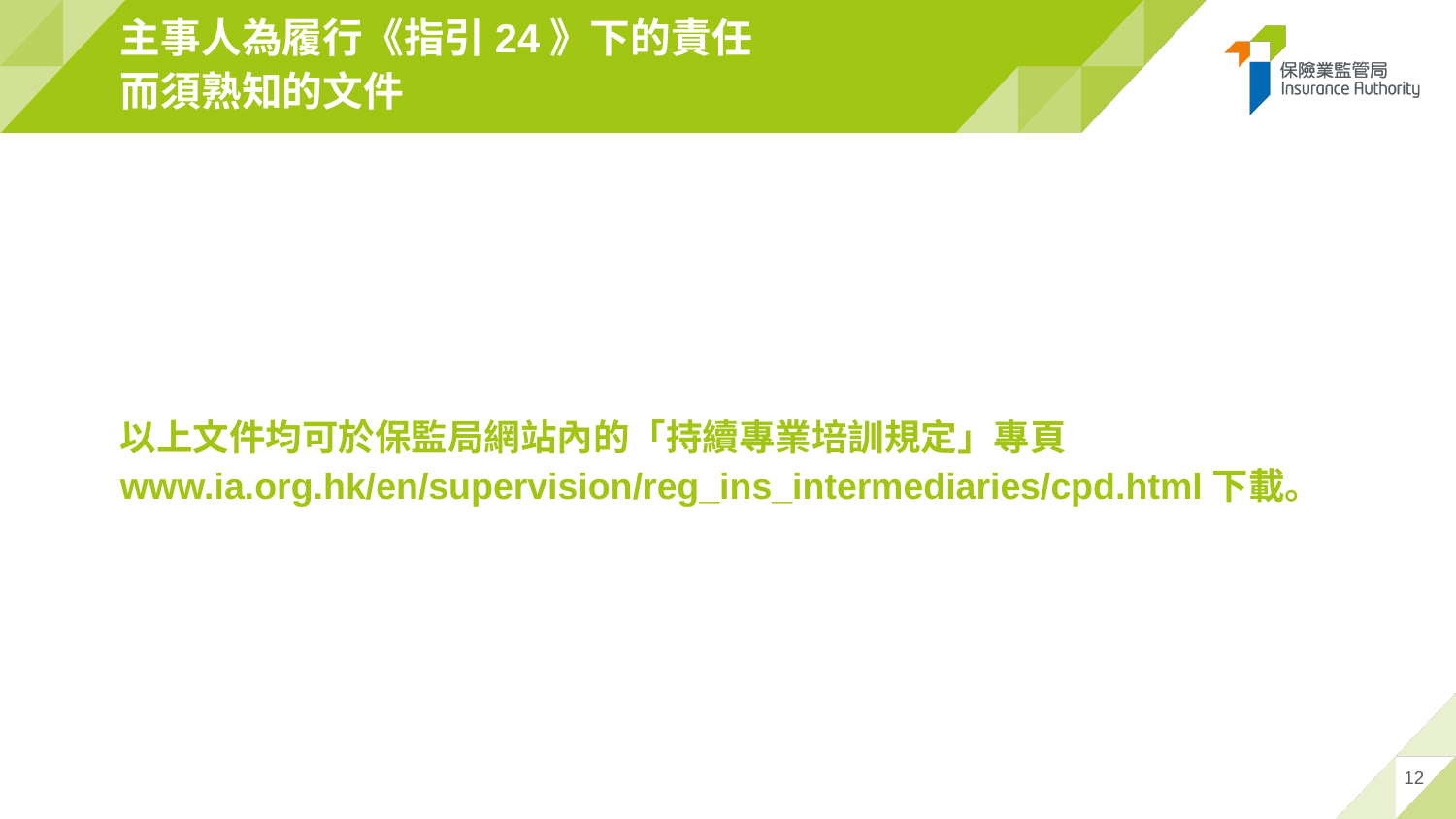

# 主事人為履行《指引24》下的責任 而須熟知的文件
以上文件均可於保監局網站內的「持續專業培訓規定」專頁 www.ia.org.hk/en/supervision/reg_ins_intermediaries/cpd.html下載。
12